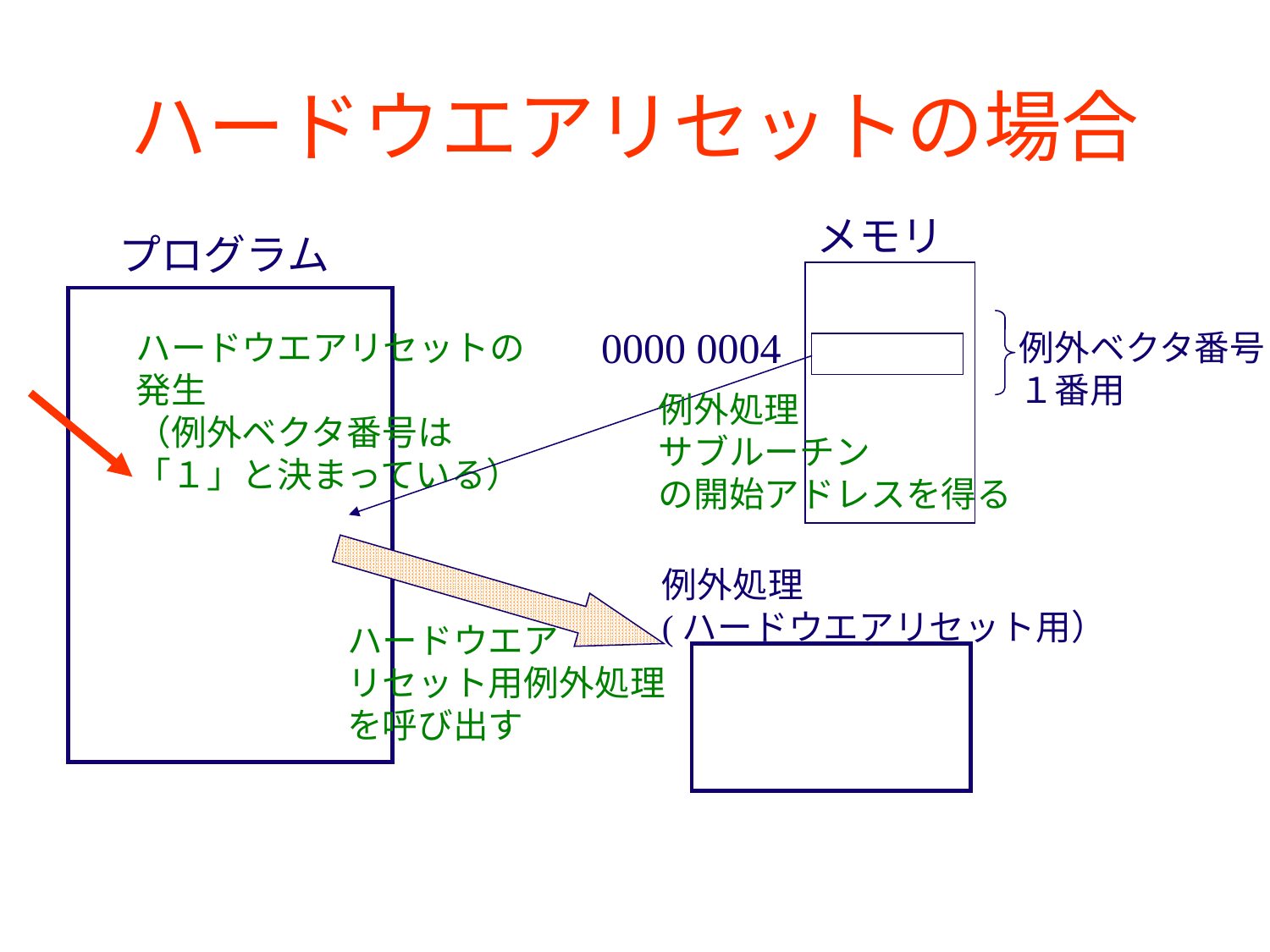

# ハードウエアリセットの場合
メモリ
プログラム

0000 0004
ハードウエアリセットの発生
（例外ベクタ番号は「１」と決まっている）
例外ベクタ番号
１番用

例外処理
サブルーチン
の開始アドレスを得る

例外処理
(ハードウエアリセット用）

ハードウエア
リセット用例外処理
を呼び出す